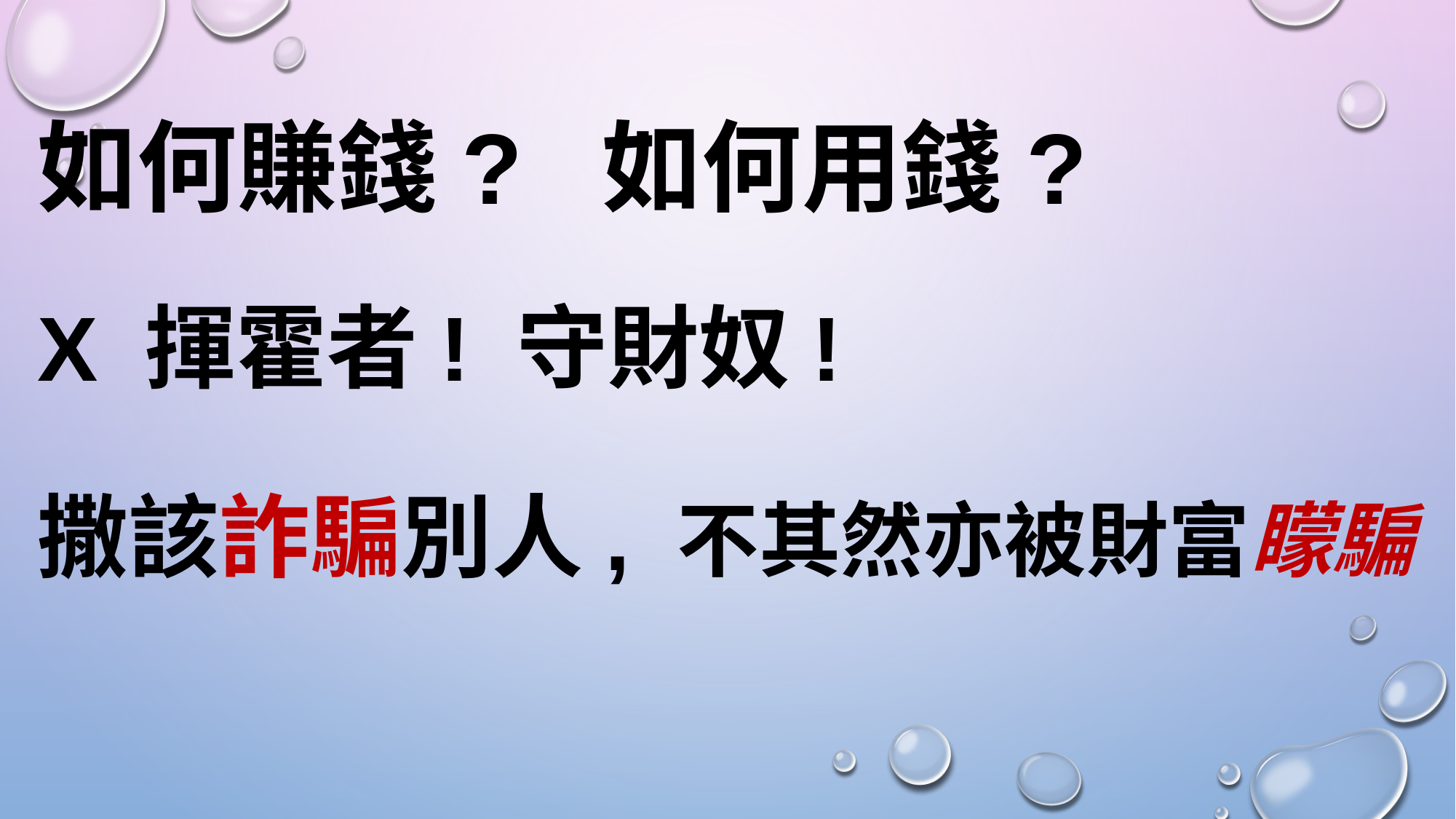

如何賺錢?  如何用錢?

X 揮霍者! 守財奴!

撒該詐騙別人, 不其然亦被財富矇騙